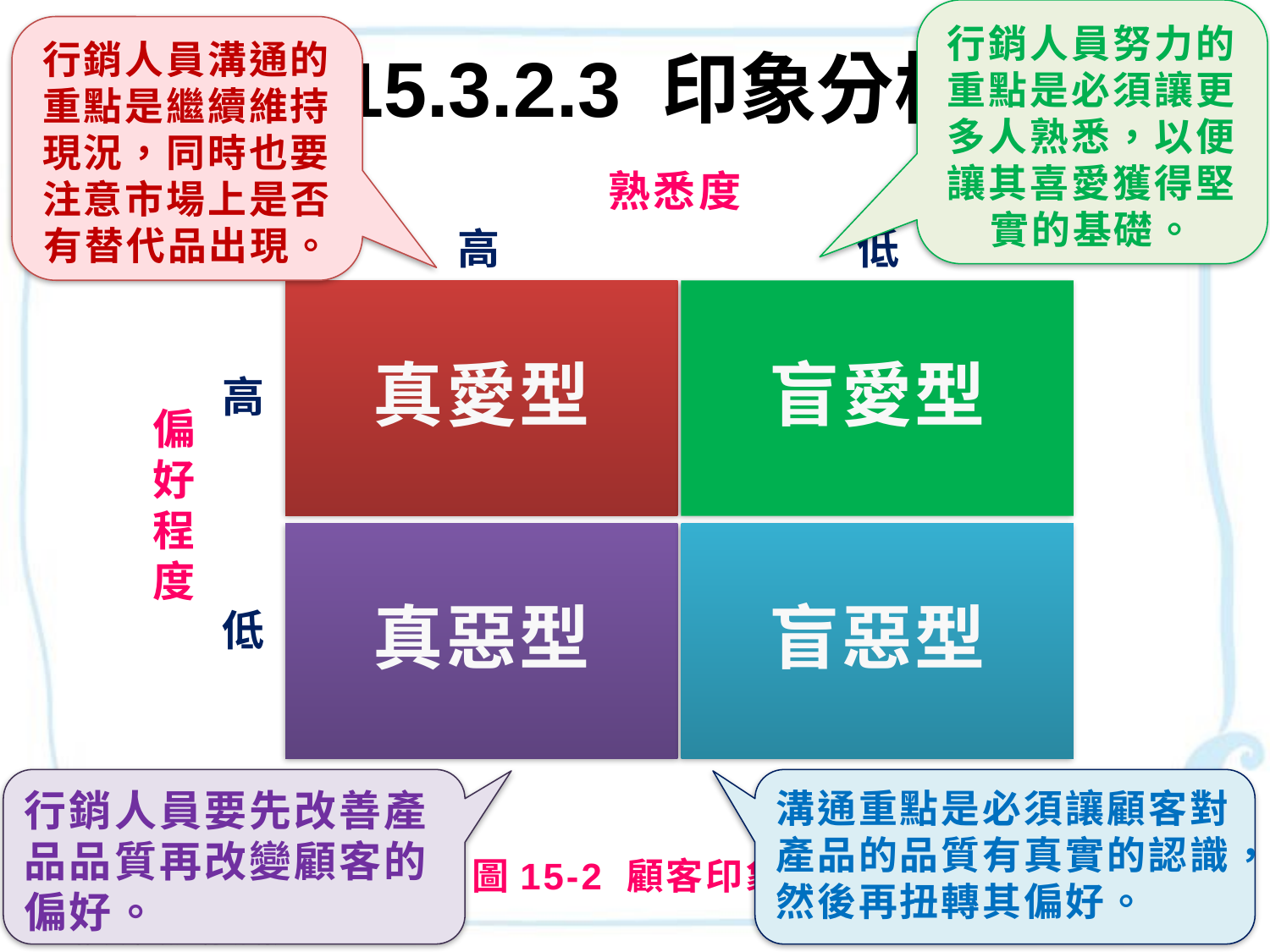

行銷人員努力的重點是必須讓更多人熟悉，以便讓其喜愛獲得堅實的基礎。
# §15.3.2.3 印象分析
行銷人員溝通的重點是繼續維持現況，同時也要注意市場上是否有替代品出現。
熟悉度
高
低
真愛型
盲愛型
真惡型
盲惡型
高
偏好程度
低
行銷人員要先改善產品品質再改變顧客的偏好。

溝通重點是必須讓顧客對產品的品質有真實的認識，然後再扭轉其偏好。
圖15-2 顧客印象分類
行銷管理   Chapter 15   推廣策略與行銷溝通
15-28